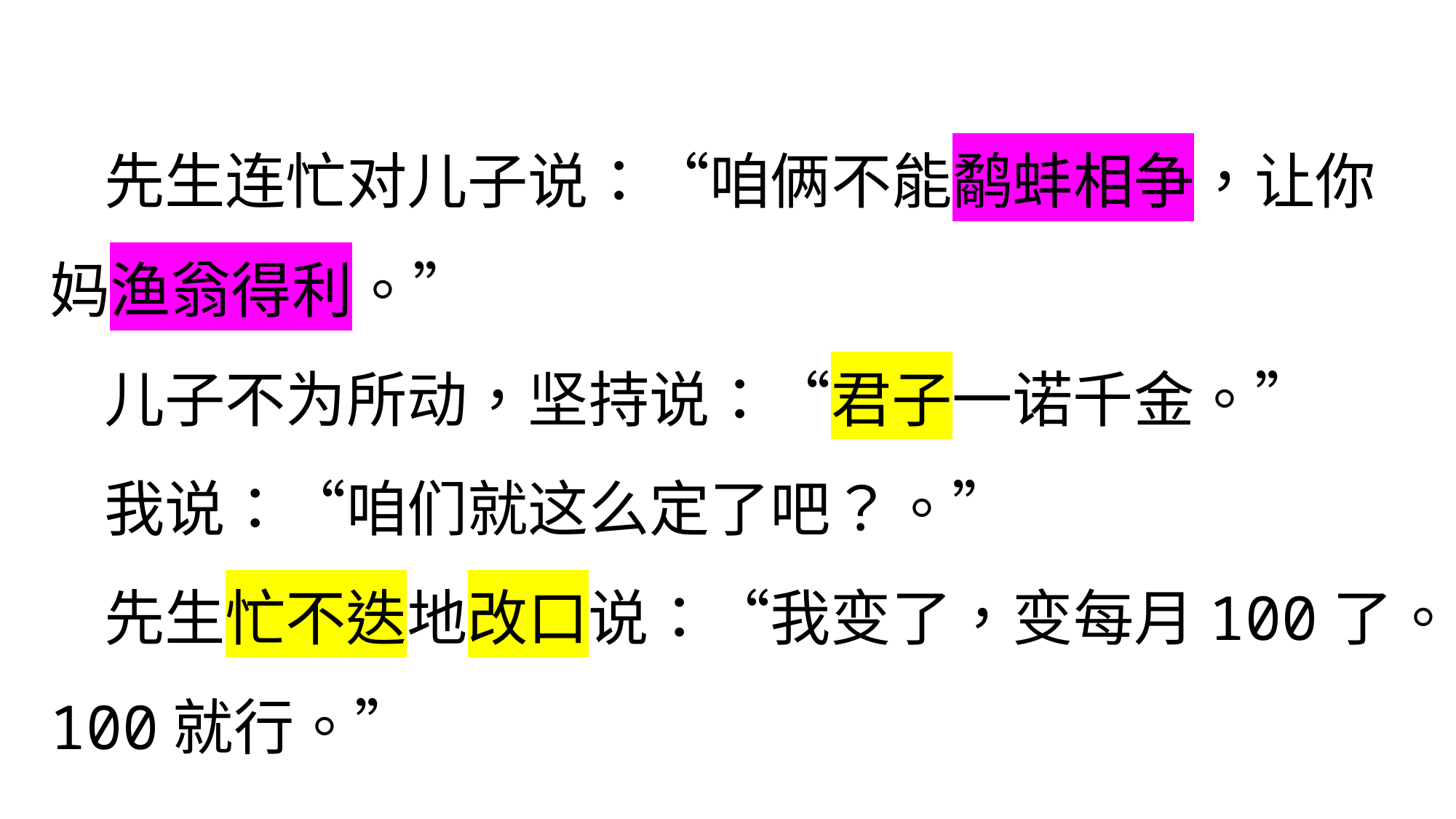

先生连忙对儿子说：“咱俩不能鹬蚌相争，让你妈渔翁得利。”
儿子不为所动，坚持说：“君子一诺千金。”
我说：“咱们就这么定了吧？。”
先生忙不迭地改口说：“我变了，变每月100了。100就行。”